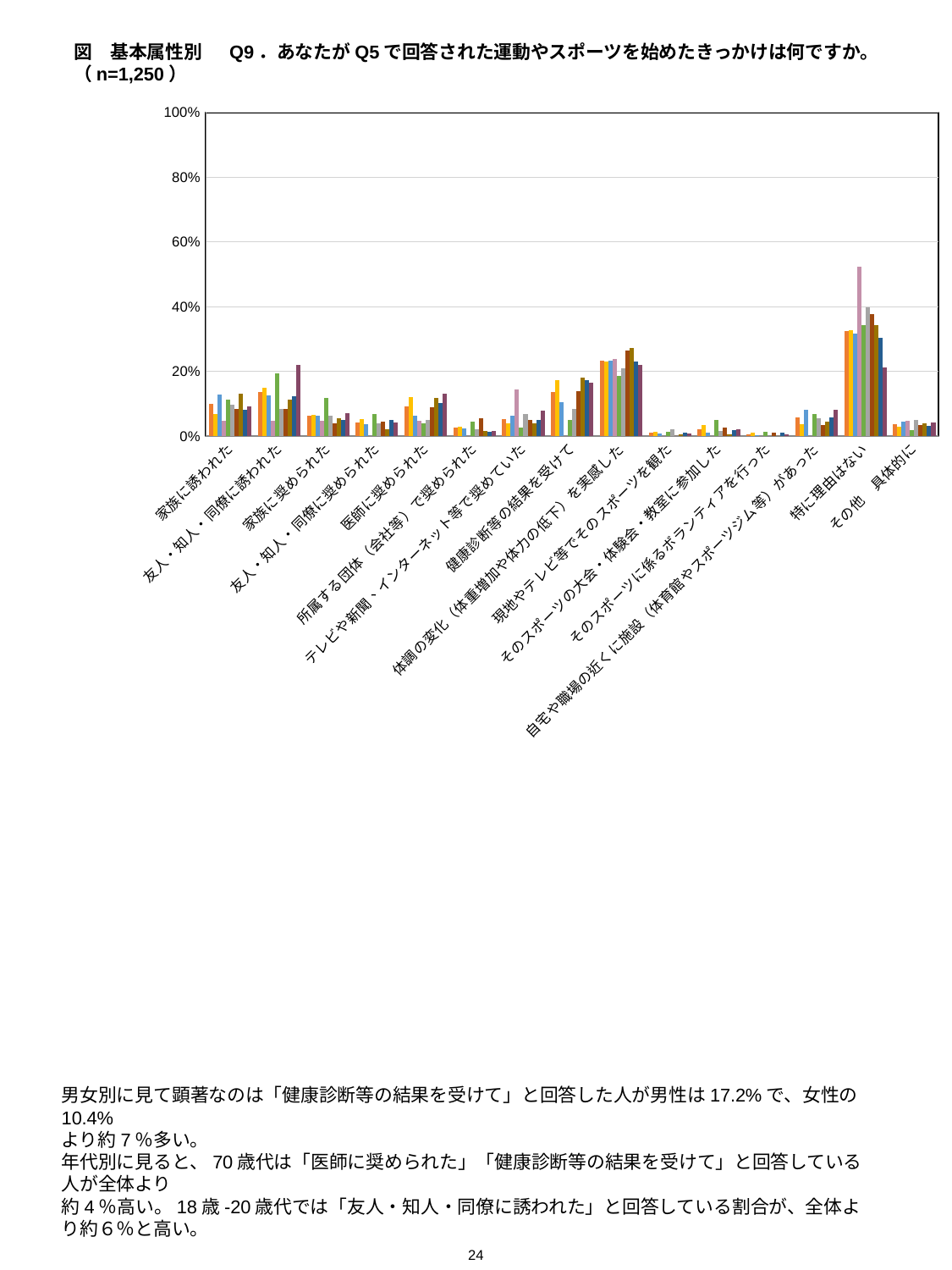

図　基本属性別　 Q9．あなたがQ5で回答された運動やスポーツを始めたきっかけは何ですか。（n=1,250）

### Chart

| Category | 全体(n=1250) | 男性(n=611) | 女性(n=618) | 回答しない(n=21) | 18歳 - 20代(n=161) | 30代(n=206) | 40代(n=204) | 50代(n=207) | 60代(n=227) | 70代以上(n=245) |
|---|---|---|---|---|---|---|---|---|---|---|
| 家族に誘われた | 9.76 | 6.873977086743045 | 12.7831715210356 | 4.761904761904762 | 11.180124223602483 | 9.708737864077671 | 8.333333333333334 | 13.043478260869565 | 7.929515418502202 | 8.979591836734693 |
| 友人・知人・同僚に誘われた | 13.6 | 14.893617021276597 | 12.62135922330097 | 4.761904761904762 | 19.254658385093165 | 8.252427184466018 | 8.333333333333334 | 11.111111111111112 | 12.334801762114536 | 22.040816326530614 |
| 家族に奨められた | 6.32 | 6.546644844517185 | 6.148867313915858 | 4.761904761904762 | 11.801242236024844 | 6.310679611650485 | 3.9215686274509802 | 5.314009661835749 | 4.845814977973569 | 6.938775510204082 |
| 友人・知人・同僚に奨められた | 4.24 | 5.073649754500818 | 3.5598705501618126 | 0.0 | 6.832298136645963 | 3.8834951456310685 | 4.411764705882353 | 1.9323671497584543 | 4.845814977973569 | 4.081632653061225 |
| 医師に奨められた | 9.04 | 11.947626841243864 | 6.310679611650485 | 4.761904761904762 | 3.7267080745341614 | 4.854368932038835 | 8.823529411764707 | 11.594202898550725 | 10.13215859030837 | 13.061224489795919 |
| 所属する団体（会社等）で奨められた | 2.56 | 2.9459901800327333 | 2.2653721682847894 | 0.0 | 4.3478260869565215 | 1.9417475728155342 | 5.392156862745098 | 1.4492753623188406 | 1.3215859030837005 | 1.6326530612244898 |
| テレビや新聞、インターネット等で奨めていた | 5.28 | 3.927986906710311 | 6.310679611650485 | 14.285714285714285 | 2.4844720496894412 | 6.7961165048543695 | 4.901960784313725 | 3.8647342995169085 | 4.845814977973569 | 7.755102040816326 |
| 健康診断等の結果を受けて | 13.52 | 17.18494271685761 | 10.355987055016183 | 0.0 | 4.9689440993788825 | 8.252427184466018 | 13.725490196078432 | 17.8743961352657 | 17.180616740088105 | 16.3265306122449 |
| 体調の変化（体重増加や体力の低下）を実感した | 23.12 | 22.913256955810148 | 23.300970873786408 | 23.80952380952381 | 18.633540372670808 | 20.87378640776699 | 26.47058823529412 | 27.053140096618357 | 22.90748898678414 | 22.040816326530614 |
| 現地やテレビ等でそのスポーツを観た | 0.88 | 1.1456628477905075 | 0.6472491909385113 | 0.0 | 1.2422360248447206 | 1.9417475728155342 | 0.0 | 0.48309178743961356 | 0.881057268722467 | 0.8163265306122449 |
| そのスポーツの大会・体験会・教室に参加した | 2.08 | 3.2733224222585924 | 0.9708737864077671 | 0.0 | 4.9689440993788825 | 1.4563106796116505 | 2.4509803921568625 | 0.48309178743961356 | 1.762114537444934 | 2.0408163265306123 |
| そのスポーツに係るボランティアを行った | 0.56 | 0.9819967266775778 | 0.16181229773462782 | 0.0 | 1.2422360248447206 | 0.0 | 0.9803921568627451 | 0.0 | 0.881057268722467 | 0.40816326530612246 |
| 自宅や職場の近くに施設（体育館やスポーツジム等）があった | 5.68 | 3.600654664484452 | 7.9288025889967635 | 0.0 | 6.832298136645963 | 5.339805825242719 | 3.431372549019608 | 4.3478260869565215 | 5.726872246696035 | 8.16326530612245 |
| 特に理由はない | 32.48 | 32.56955810147299 | 31.715210355987054 | 52.38095238095238 | 34.161490683229815 | 39.80582524271845 | 37.745098039215684 | 34.29951690821256 | 30.39647577092511 | 21.22448979591837 |
| その他　具体的に | 3.6 | 2.7823240589198037 | 4.368932038834952 | 4.761904761904762 | 1.8633540372670807 | 4.854368932038835 | 3.431372549019608 | 3.8647342995169085 | 3.0837004405286343 | 4.081632653061225 |
男女別に見て顕著なのは「健康診断等の結果を受けて」と回答した人が男性は17.2%で、女性の10.4%
より約7％多い。
年代別に見ると、70歳代は「医師に奨められた」「健康診断等の結果を受けて」と回答している人が全体より
約4％高い。18歳-20歳代では「友人・知人・同僚に誘われた」と回答している割合が、全体より約６％と高い。
24